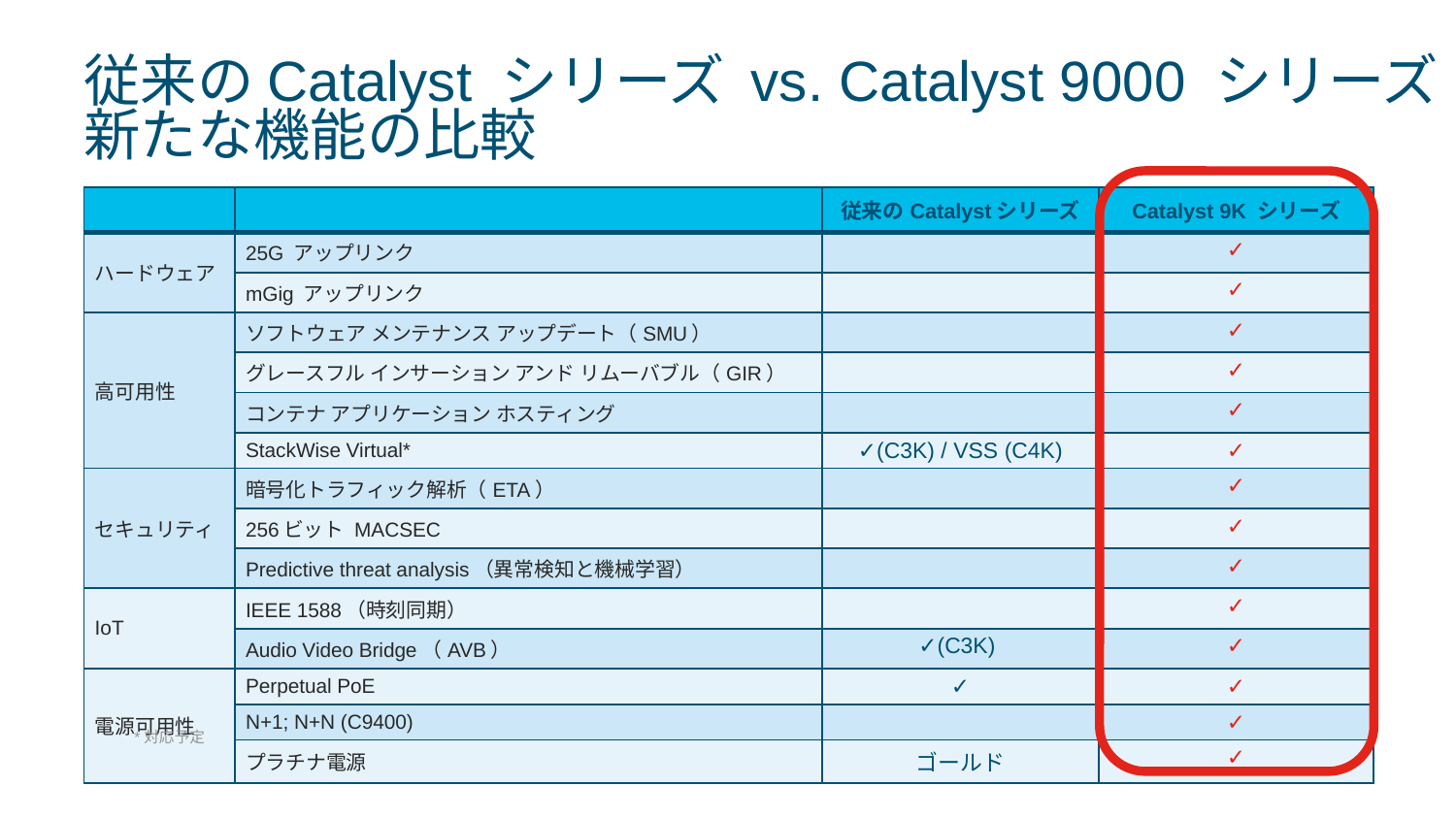

# 従来のCatalyst シリーズ vs. Catalyst 9000 シリーズ 新たな機能の比較

|  |  | 従来のCatalystシリーズ | Catalyst 9K シリーズ |
| --- | --- | --- | --- |
| ハードウェア | 25G アップリンク |  | ✓ |
|  | mGig アップリンク |  | ✓ |
| 高可用性 | ソフトウェア メンテナンス アップデート（SMU） |  | ✓ |
|  | グレースフル インサーション アンド リムーバブル（GIR） |  | ✓ |
|  | コンテナ アプリケーション ホスティング |  | ✓ |
|  | StackWise Virtual\* | ✓(C3K) / VSS (C4K) | ✓ |
| セキュリティ | 暗号化トラフィック解析（ETA） |  | ✓ |
|  | 256ビット MACSEC |  | ✓ |
|  | Predictive threat analysis（異常検知と機械学習） |  | ✓ |
| IoT | IEEE 1588（時刻同期） |  | ✓ |
|  | Audio Video Bridge（AVB） | ✓(C3K) | ✓ |
| 電源可用性 | Perpetual PoE | ✓ | ✓ |
|  | N+1; N+N (C9400) |  | ✓ |
|  | プラチナ電源 | ゴールド | ✓ |
*対応予定